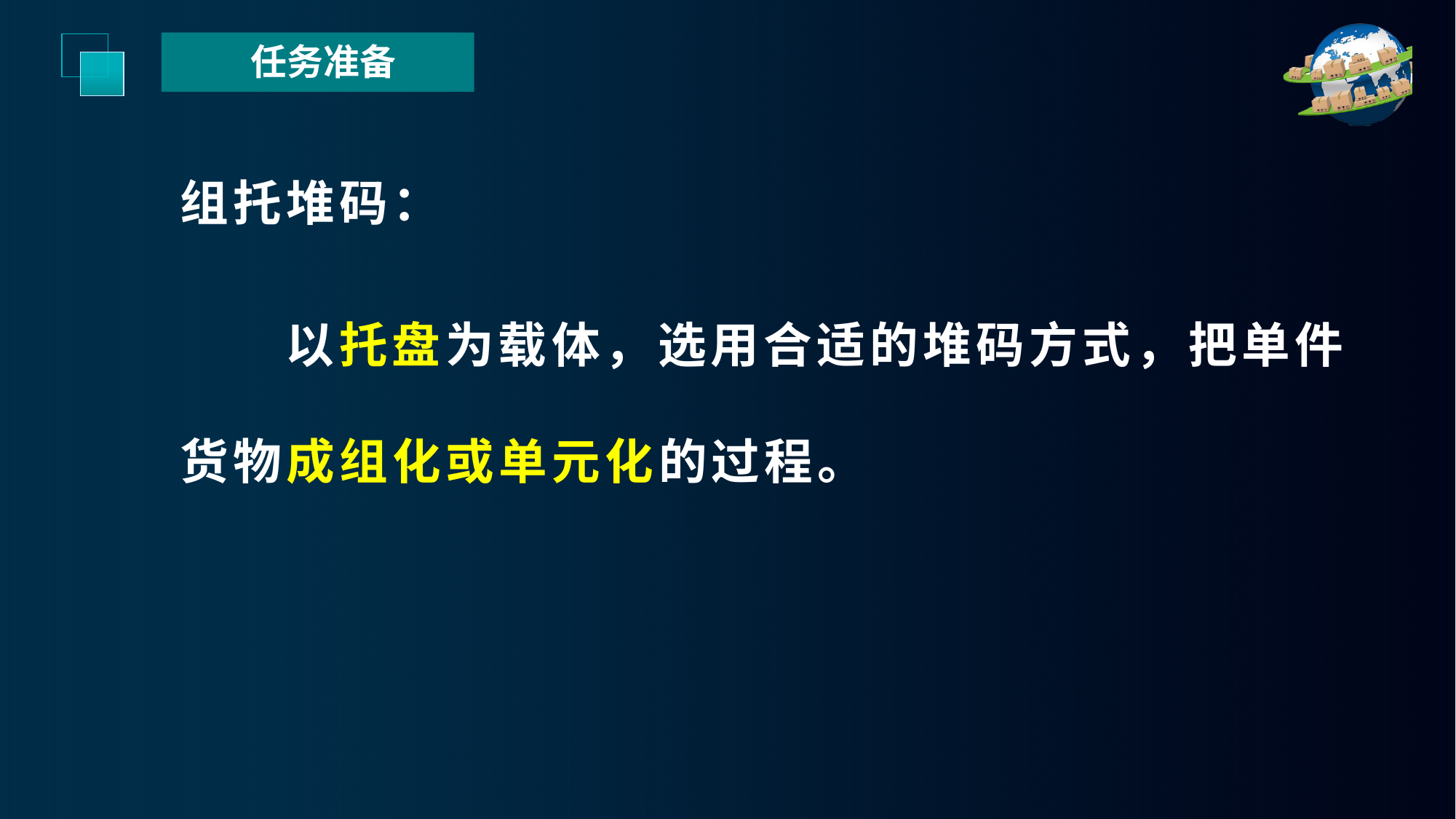

任务准备
组托堆码：
      以托盘为载体，选用合适的堆码方式，把单件货物成组化或单元化的过程。
延时符